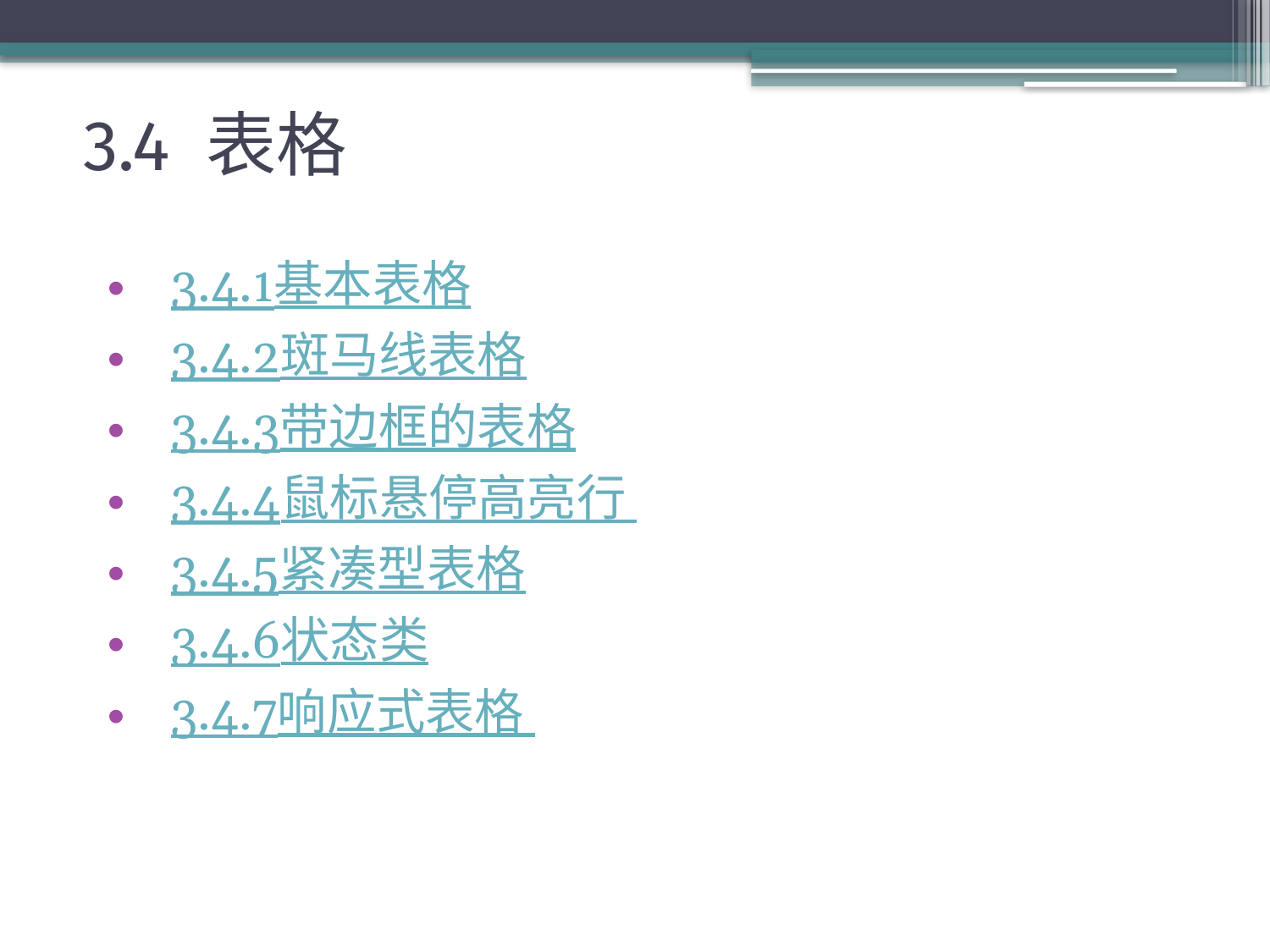

# 3.4 表格
3.4.1基本表格
3.4.2斑马线表格
3.4.3带边框的表格
3.4.4鼠标悬停高亮行
3.4.5紧凑型表格
3.4.6状态类
3.4.7响应式表格